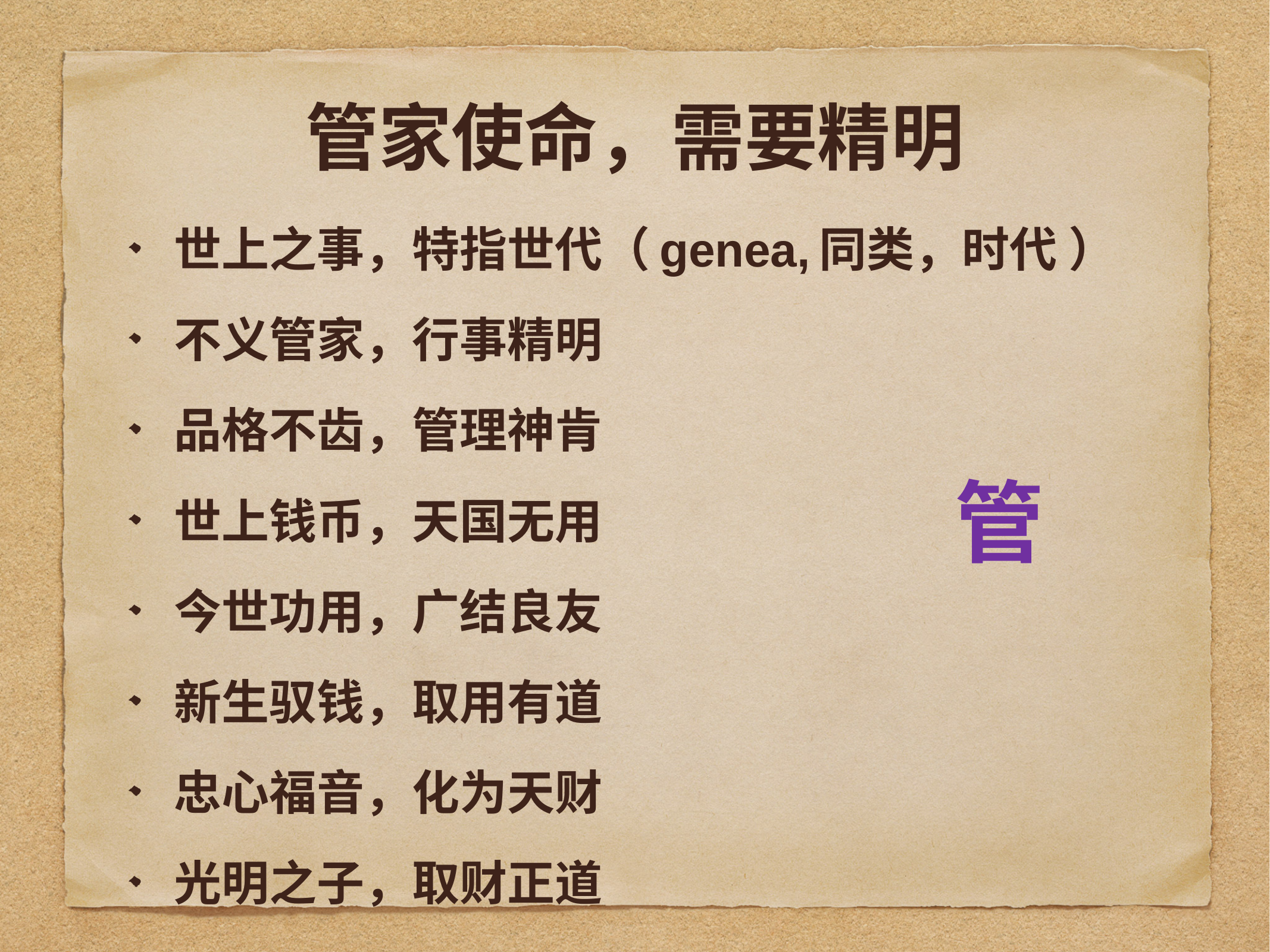

# 管家使命，需要精明
世上之事，特指世代（genea,同类，时代 ）
不义管家，行事精明
品格不齿，管理神肯
世上钱币，天国无用
今世功用，广结良友
新生驭钱，取用有道
忠心福音，化为天财
光明之子，取财正道
管